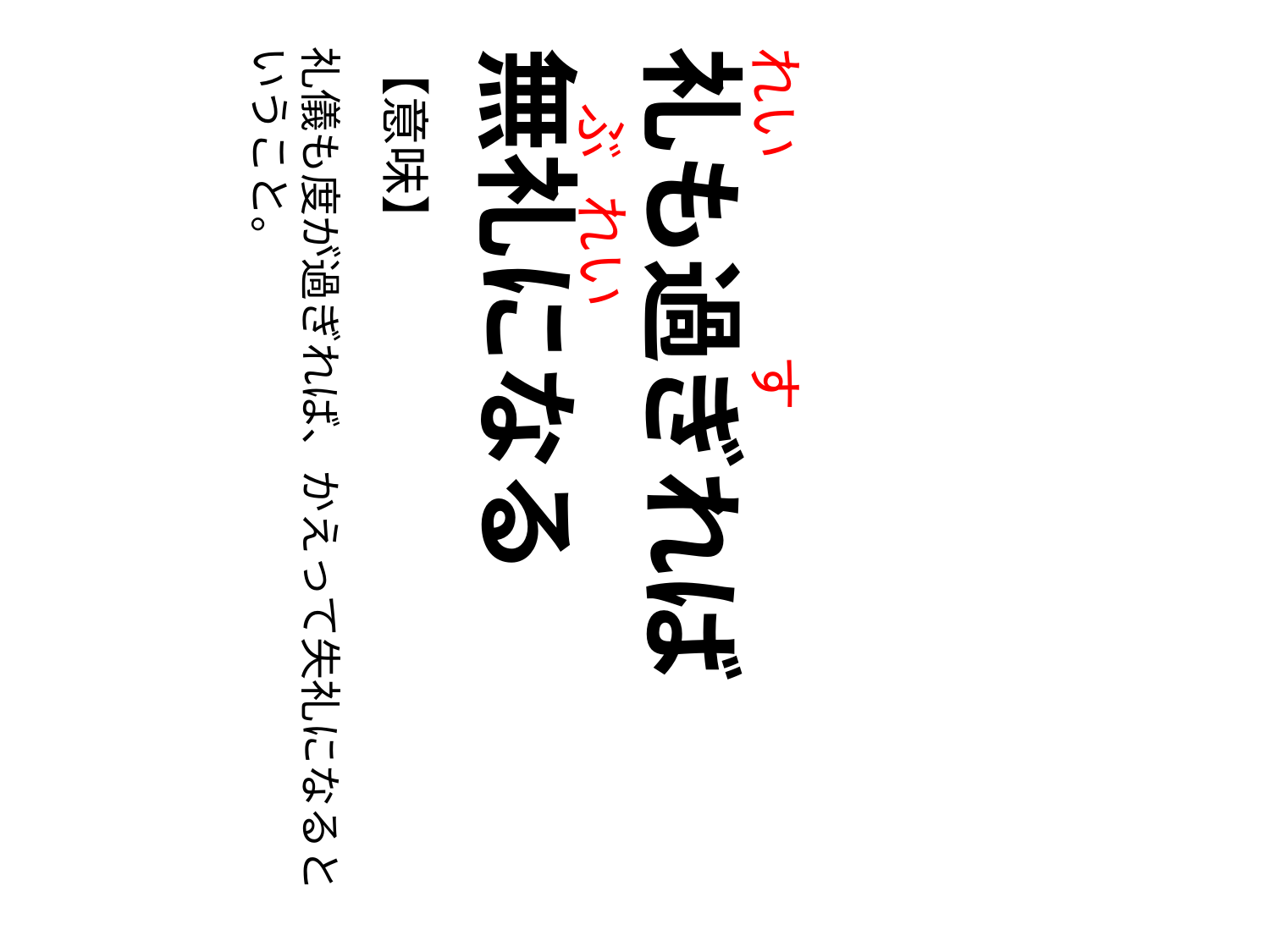

ぶ　れい
れい　　　  す
【意味】

礼儀も度が過ぎれば、かえって失礼になるということ。
無礼になる
礼も過ぎれば